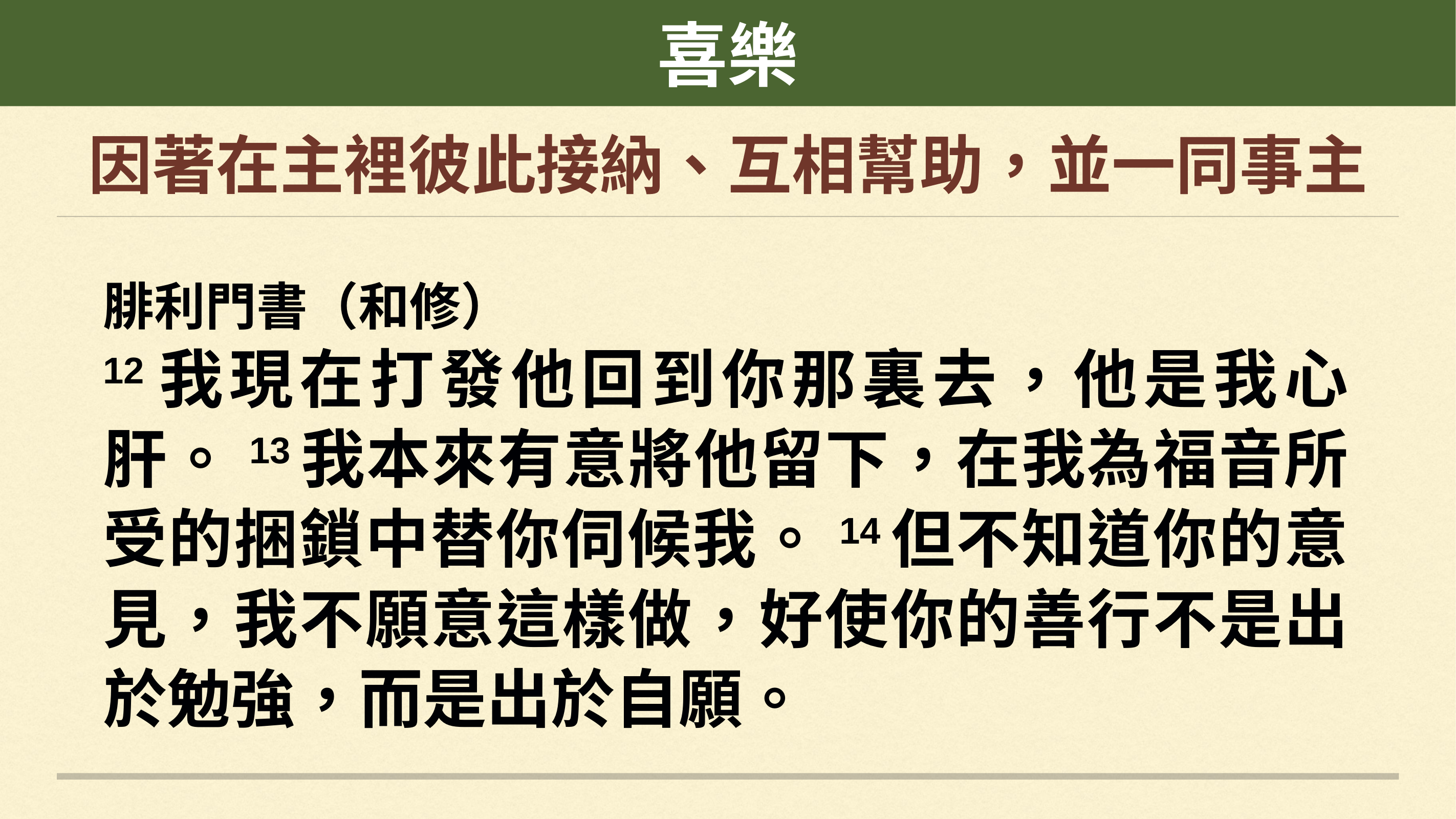

喜樂
# 因著在主裡彼此接納、互相幫助，並一同事主
腓利門書（和修）
12我現在打發他回到你那裏去，他是我心肝。13我本來有意將他留下，在我為福音所受的捆鎖中替你伺候我。14但不知道你的意見，我不願意這樣做，好使你的善行不是出於勉強，而是出於自願。